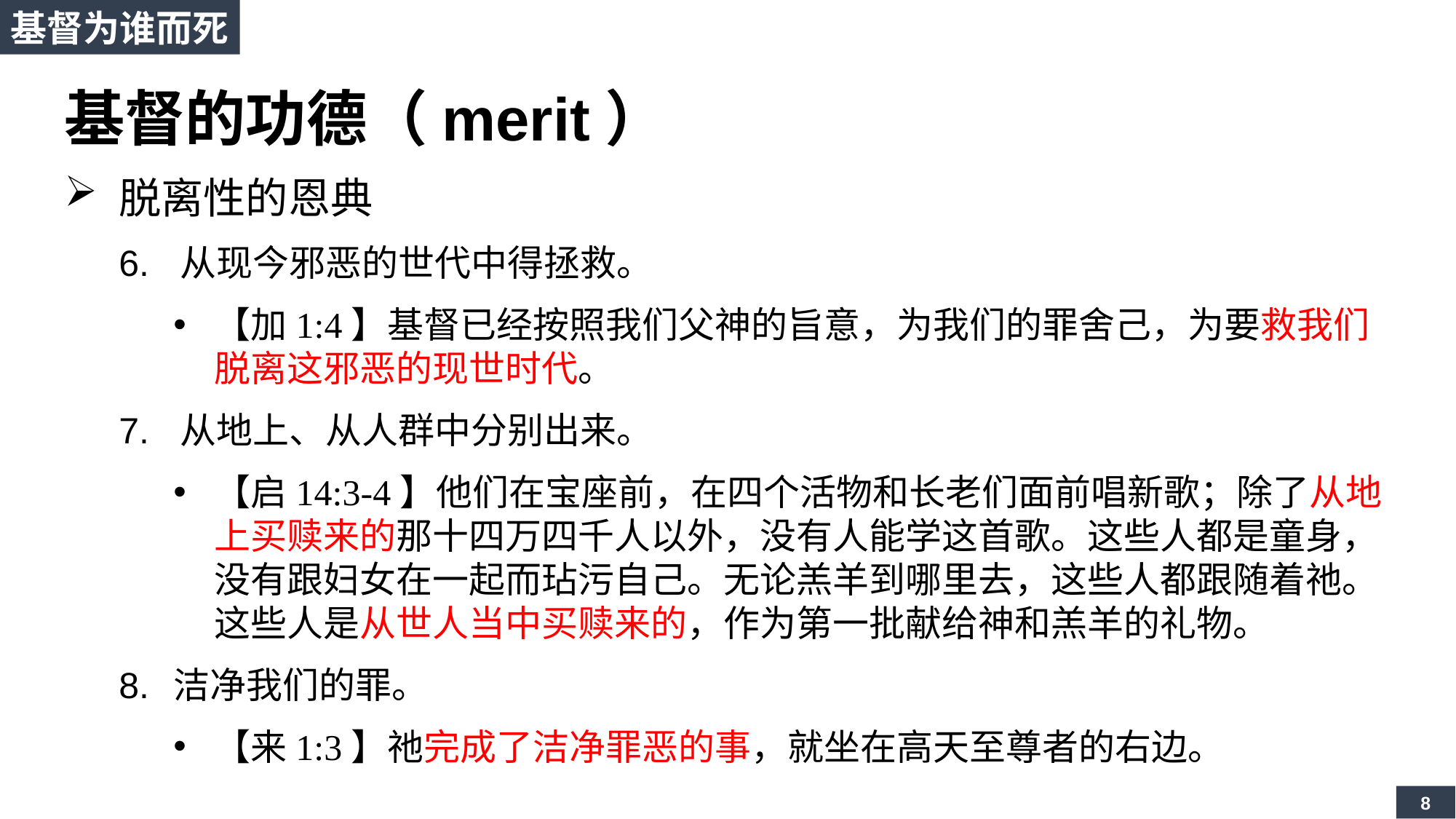

基督为谁而死
基督的功德（merit）
脱离性的恩典
从现今邪恶的世代中得拯救。
【加1:4】基督已经按照我们父神的旨意，为我们的罪舍己，为要救我们脱离这邪恶的现世时代。
从地上、从人群中分别出来。
【启14:3-4】他们在宝座前，在四个活物和长老们面前唱新歌；除了从地上买赎来的那十四万四千人以外，没有人能学这首歌。这些人都是童身，没有跟妇女在一起而玷污自己。无论羔羊到哪里去，这些人都跟随着祂。这些人是从世人当中买赎来的，作为第一批献给神和羔羊的礼物。
洁净我们的罪。
【来1:3】祂完成了洁净罪恶的事，就坐在高天至尊者的右边。

8